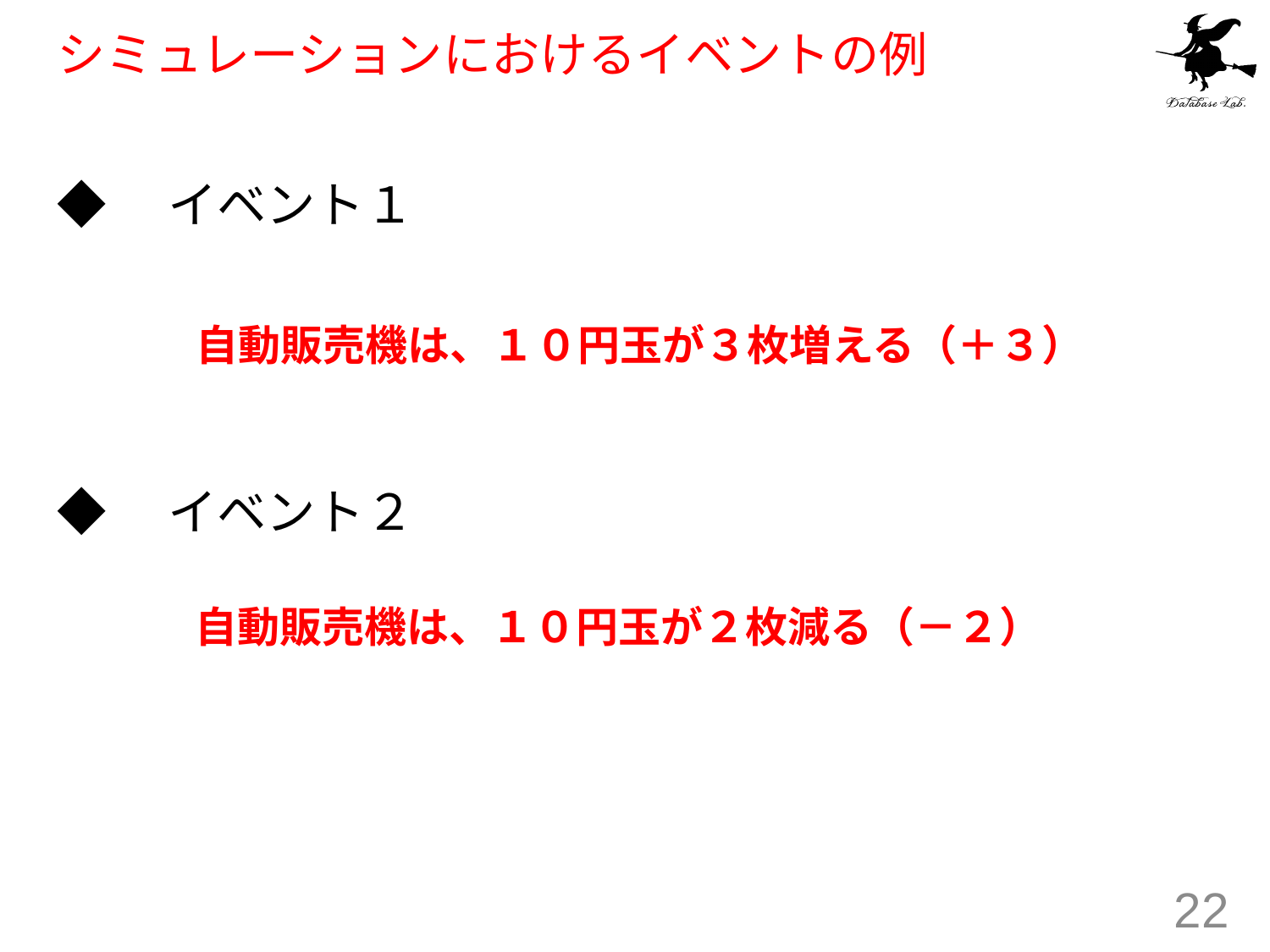

# シミュレーションにおけるイベントの例
◆　イベント１

◆　イベント２
自動販売機は、１０円玉が３枚増える（＋３）
自動販売機は、１０円玉が２枚減る（－２）
22